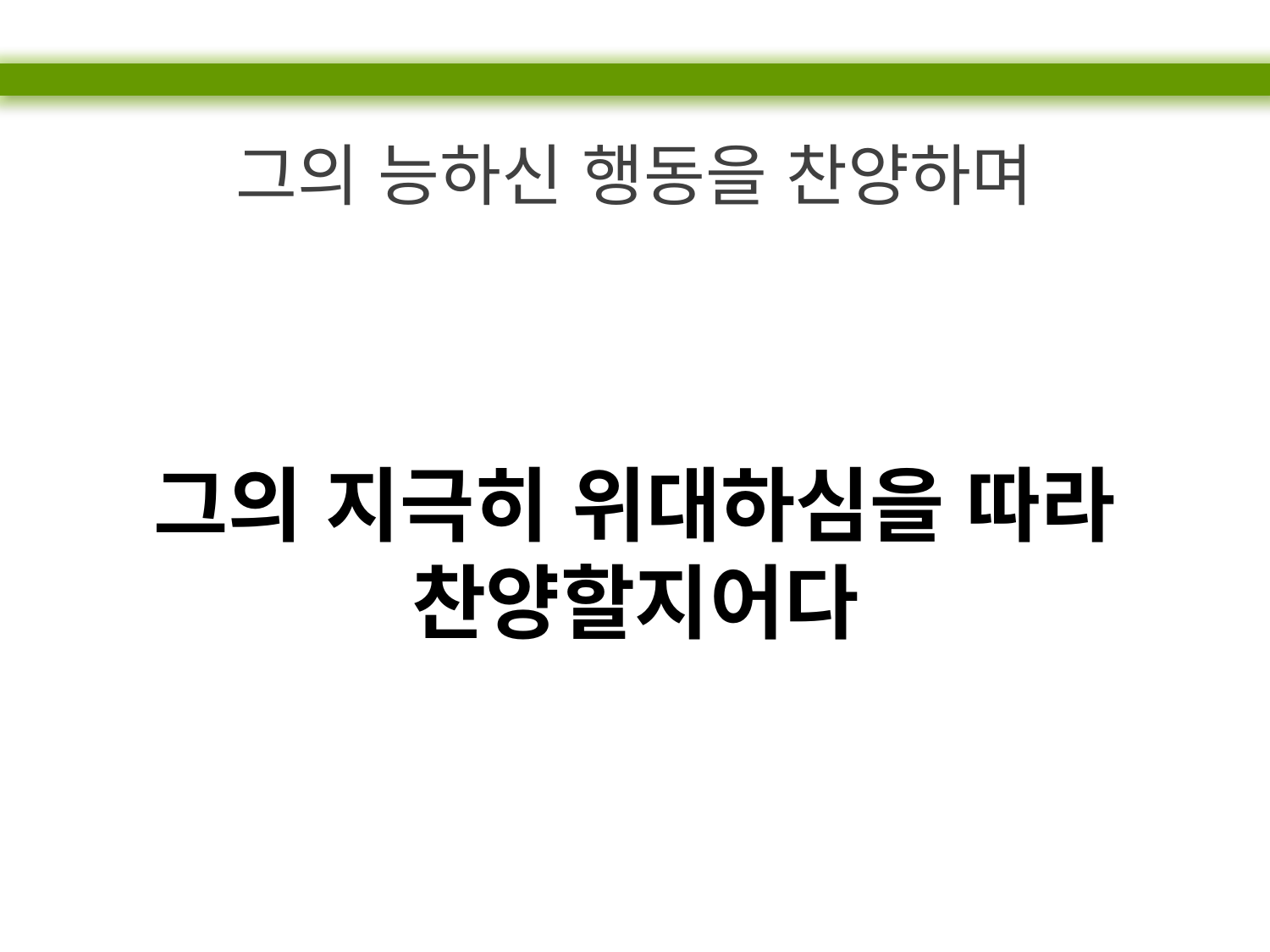

그의 능하신 행동을 찬양하며
그의 지극히 위대하심을 따라 찬양할지어다